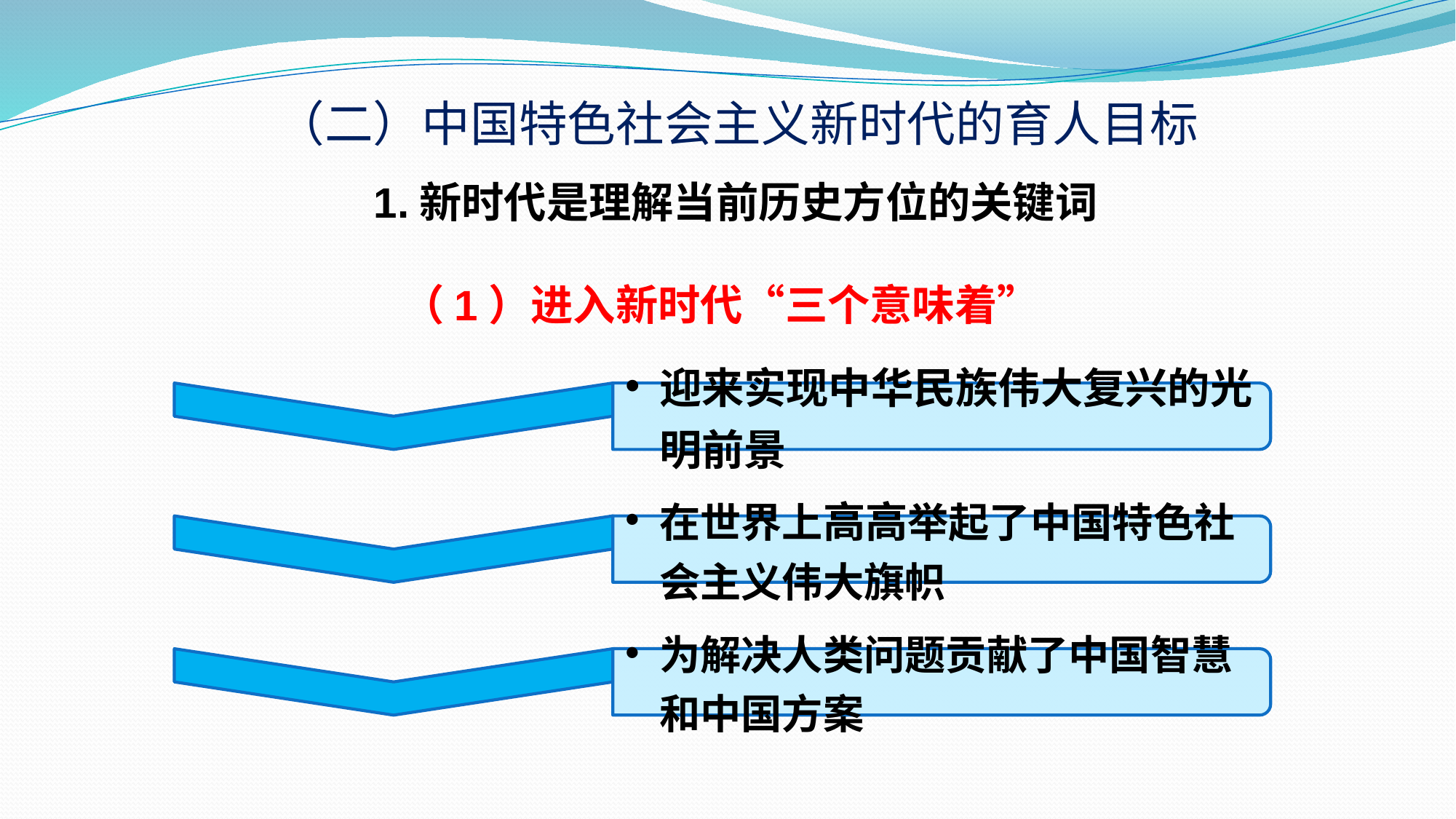

# （二）中国特色社会主义新时代的育人目标
1.新时代是理解当前历史方位的关键词
（1）进入新时代“三个意味着”
迎来实现中华民族伟大复兴的光明前景
在世界上高高举起了中国特色社会主义伟大旗帜
为解决人类问题贡献了中国智慧和中国方案